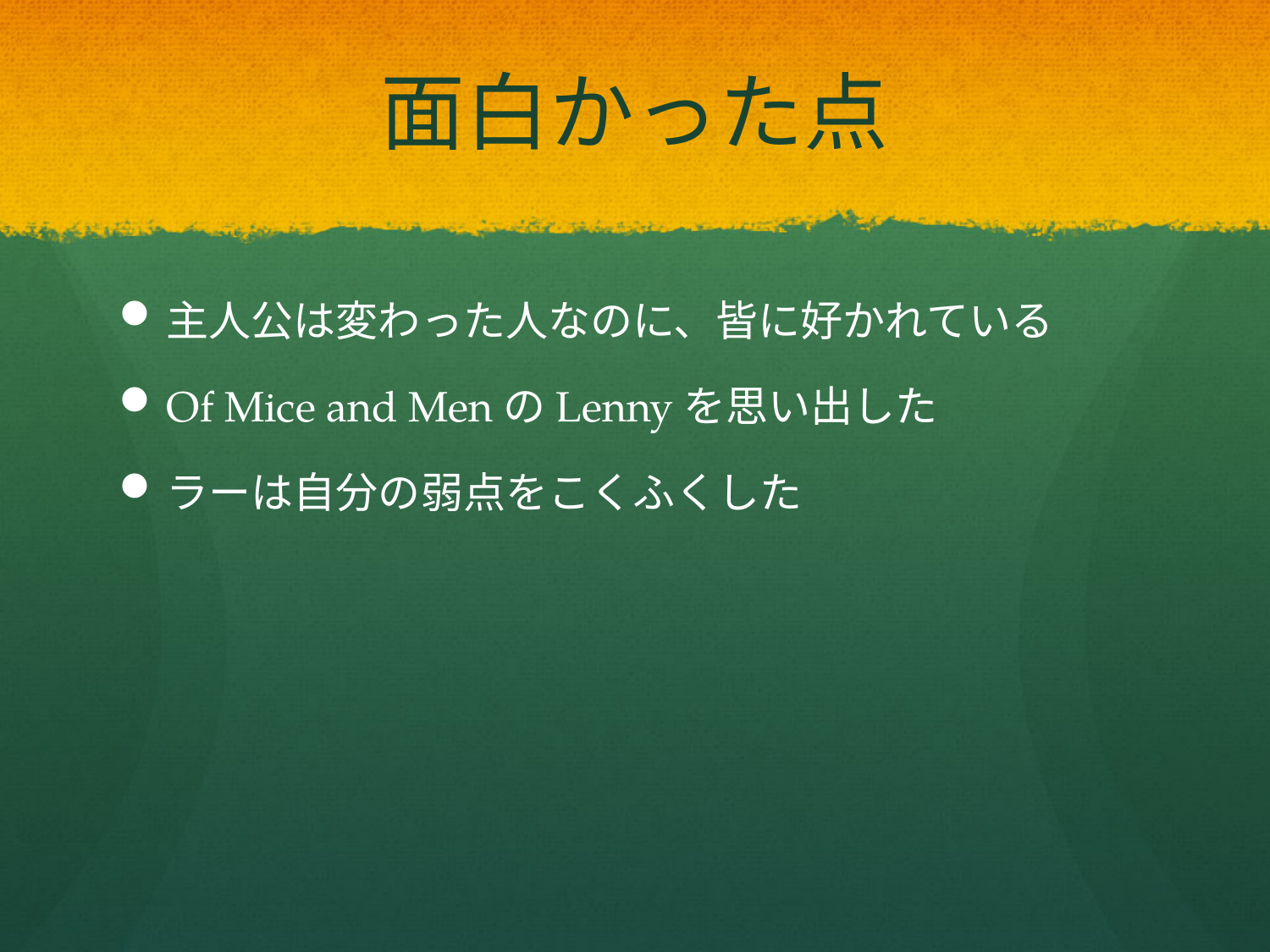

# 面白かった点
主人公は変わった人なのに、皆に好かれている
Of Mice and MenのLennyを思い出した
ラーは自分の弱点をこくふくした